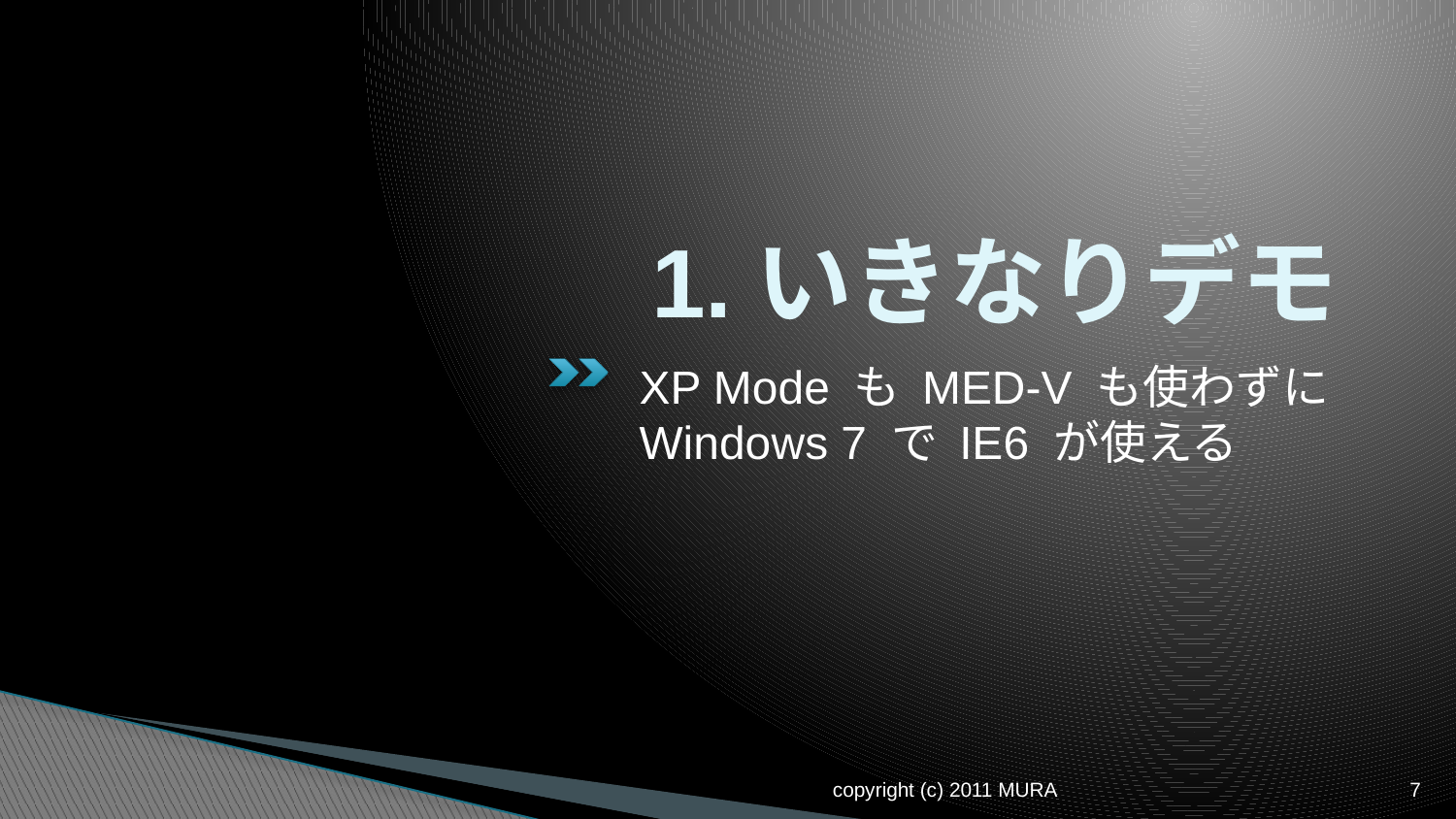

# 1.いきなりデモ
XP Mode も MED-V も使わずにWindows 7 で IE6 が使える
copyright (c) 2011 MURA
7